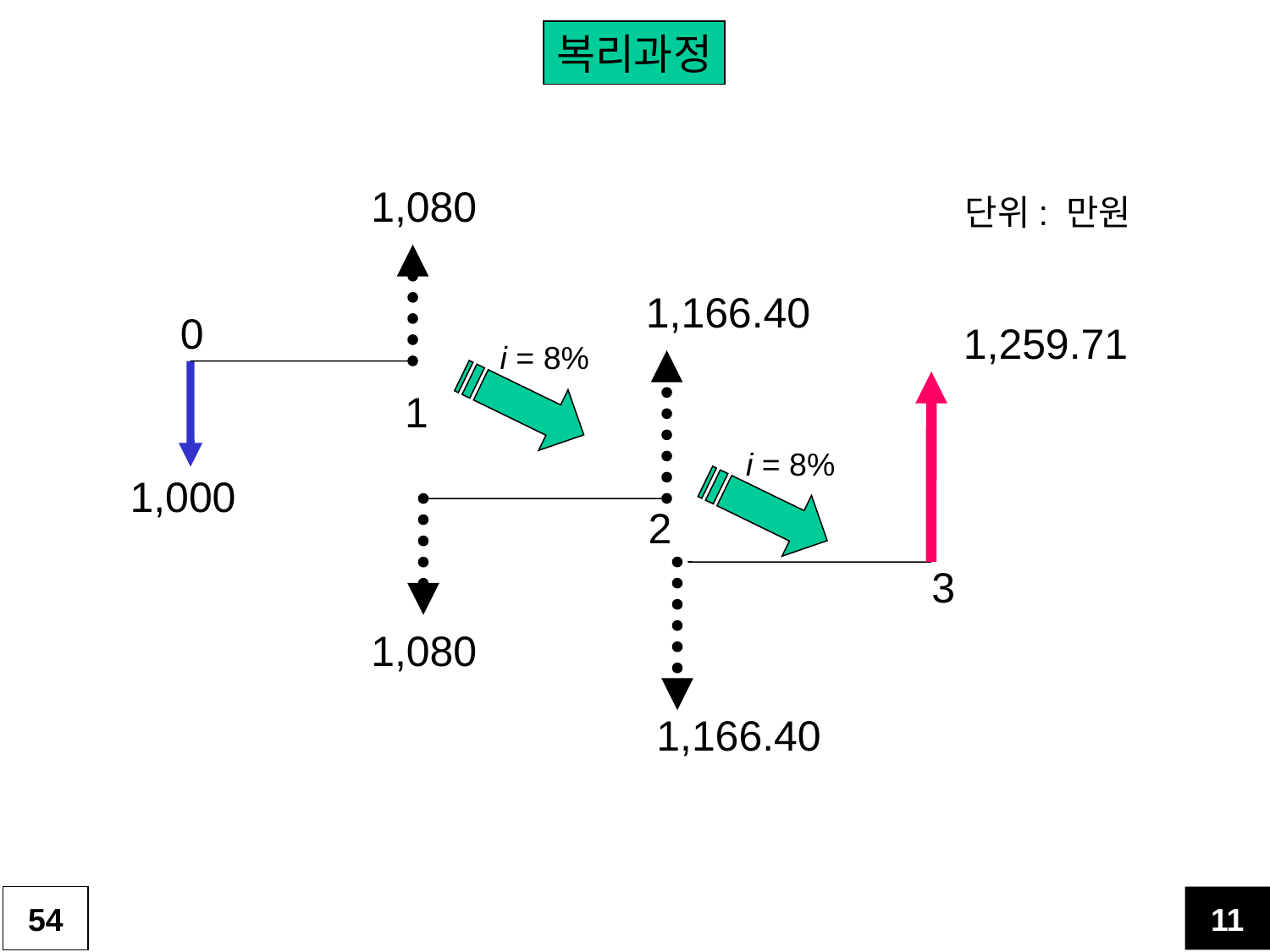

복리과정
1,080
단위: 만원

1,166.40
0
1,259.71
i = 8%

1
i = 8%
1,000

2

3

1,080
1,166.40
54
11